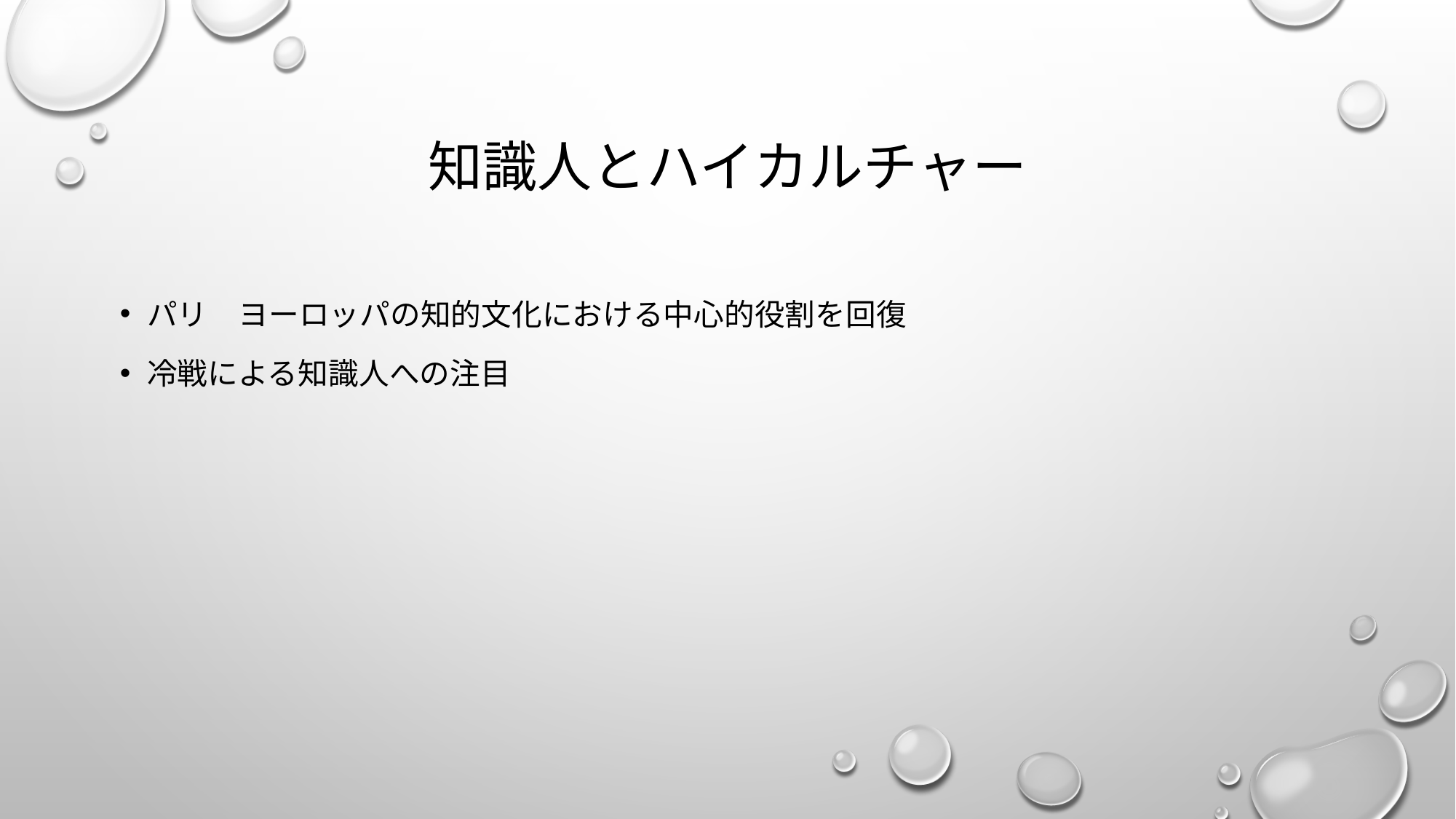

# 知識人とハイカルチャー
パリ　ヨーロッパの知的文化における中心的役割を回復
冷戦による知識人への注目